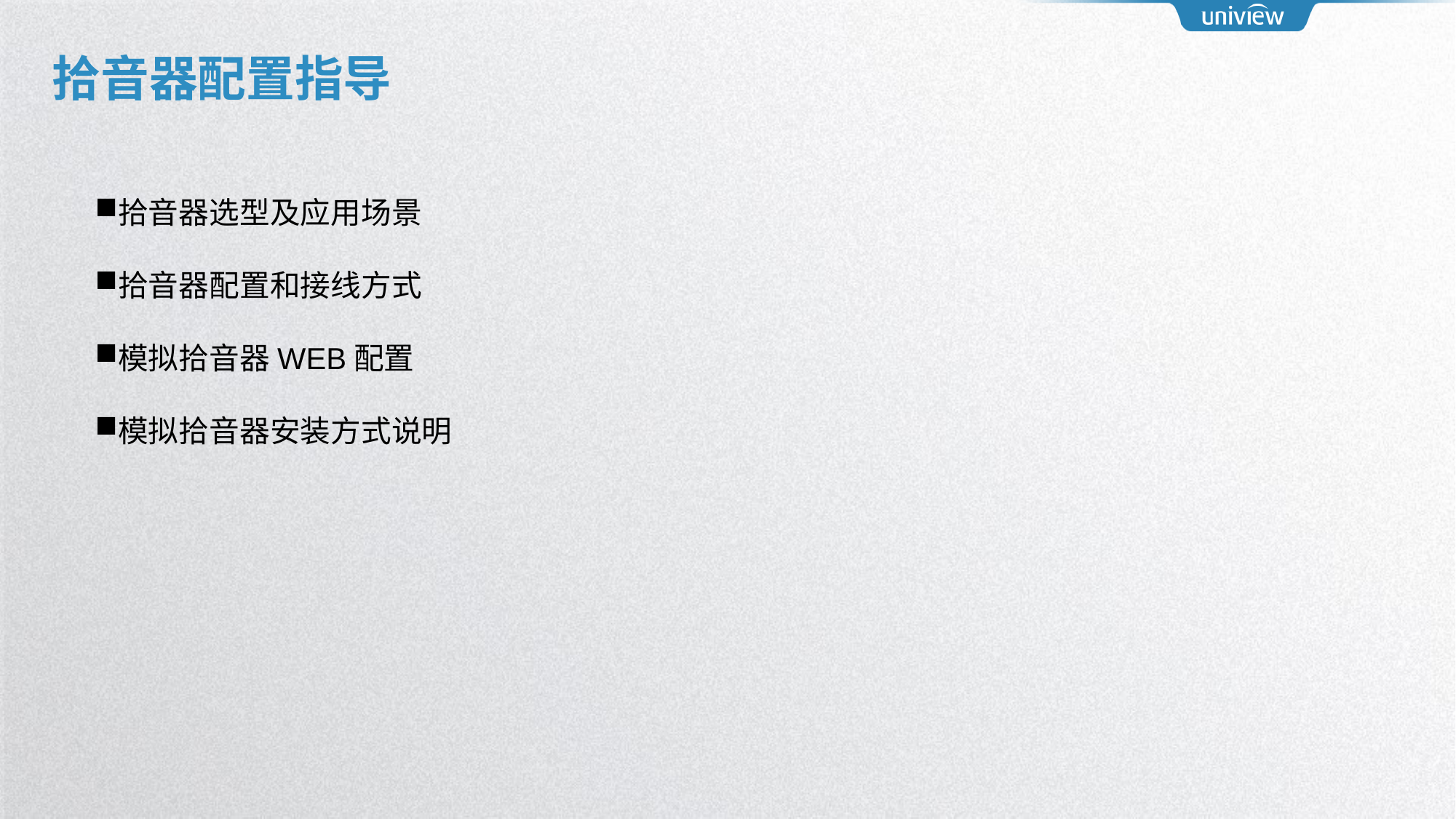

# 拾音器配置指导
拾音器选型及应用场景
拾音器配置和接线方式
模拟拾音器WEB配置
模拟拾音器安装方式说明